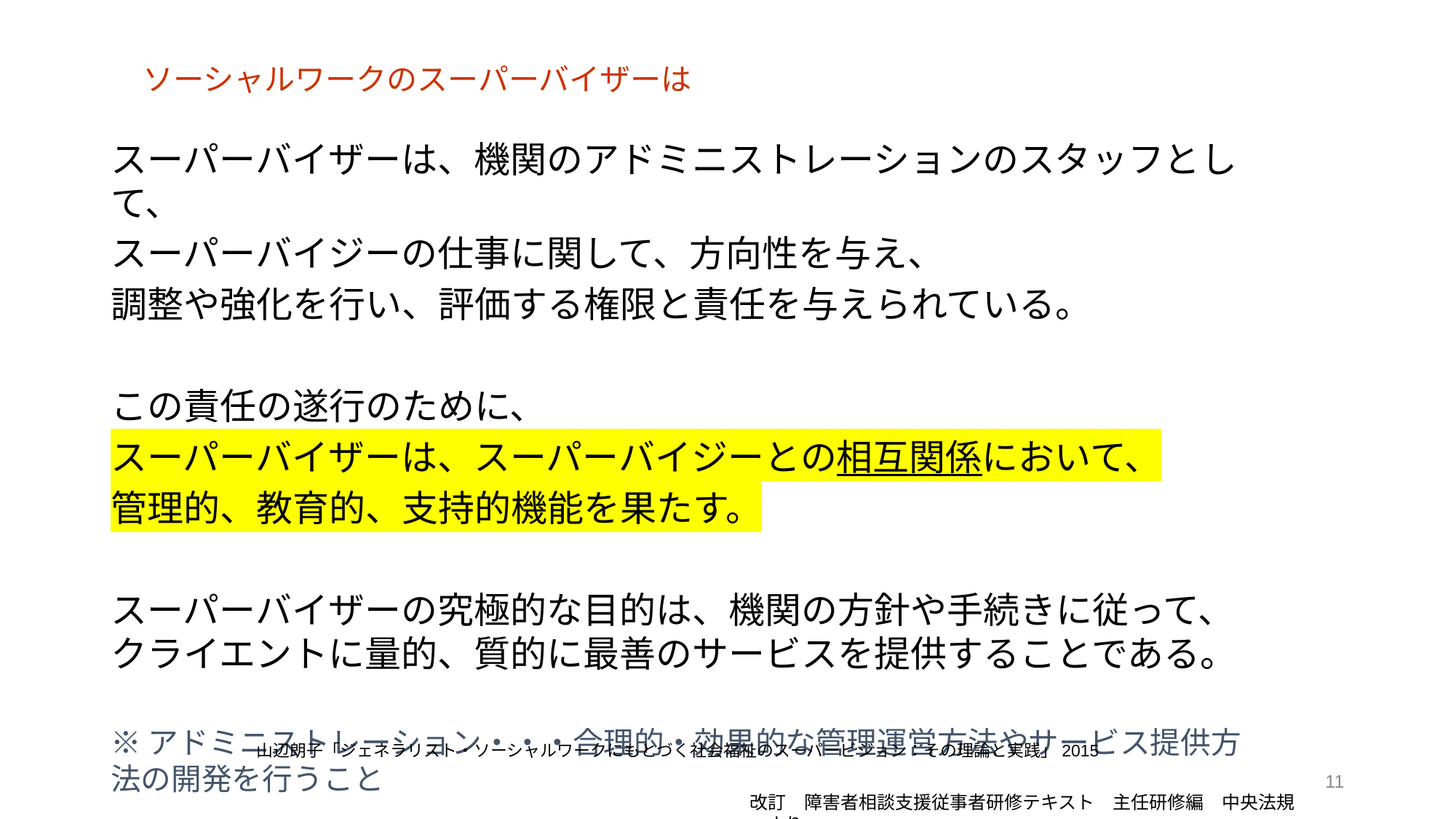

ソーシャルワークのスーパーバイザーは
スーパーバイザーは、機関のアドミニストレーションのスタッフとして、
スーパーバイジーの仕事に関して、方向性を与え、
調整や強化を行い、評価する権限と責任を与えられている。

この責任の遂行のために、
スーパーバイザーは、スーパーバイジーとの相互関係において、
管理的、教育的、支持的機能を果たす。

スーパーバイザーの究極的な目的は、機関の方針や手続きに従って、クライエントに量的、質的に最善のサービスを提供することである。

※アドミニストレーション・・・合理的・効果的な管理運営方法やサービス提供方法の開発を行うこと
山辺朗子「ジェネラリスト・ソーシャルワークにもとづく社会福祉のスーパービジョン：その理論と実践」2015
11
改訂　障害者相談支援従事者研修テキスト　主任研修編　中央法規　より